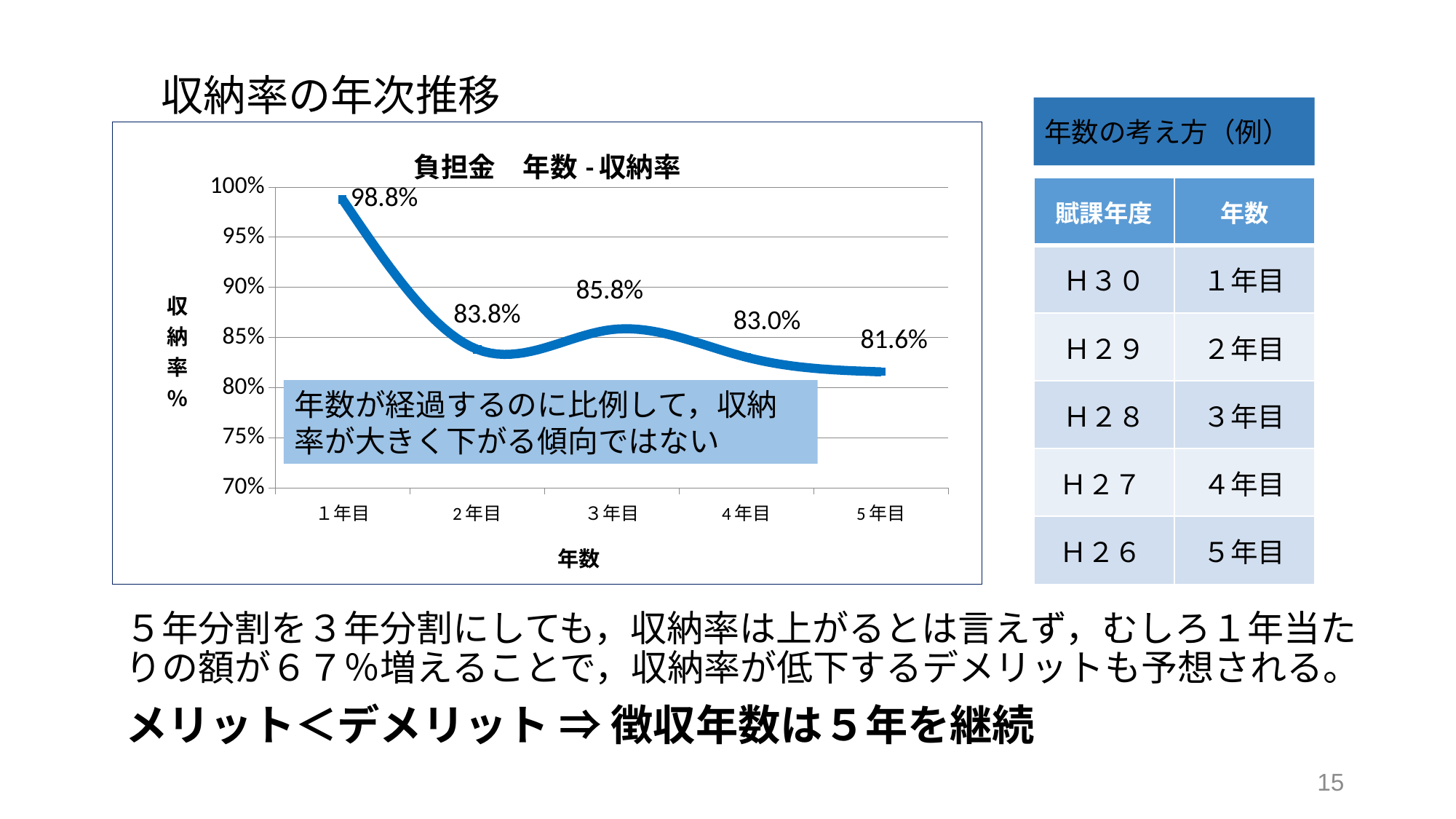

収納率の年次推移
年数の考え方（例）

### Chart: 負担金　年数-収納率

| Category | 収納率 |
|---|---|
| １年目 | 0.9876643087430562 |
| 2年目 | 0.8381297133595447 |
| ３年目 | 0.8578817853960352 |
| 4年目 | 0.8302043828643528 |
| 5年目 | 0.8156549257010945 |
| 賦課年度 | 年数 |
| --- | --- |
| Ｈ３０ | １年目 |
| Ｈ２９ | ２年目 |
| Ｈ２８ | ３年目 |
| Ｈ２７ | ４年目 |
| Ｈ２６ | ５年目 |
年数が経過するのに比例して，収納率が大きく下がる傾向ではない
５年分割を３年分割にしても，収納率は上がるとは言えず，むしろ１年当たりの額が６７％増えることで，収納率が低下するデメリットも予想される。
メリット＜デメリット ⇒ 徴収年数は５年を継続
15